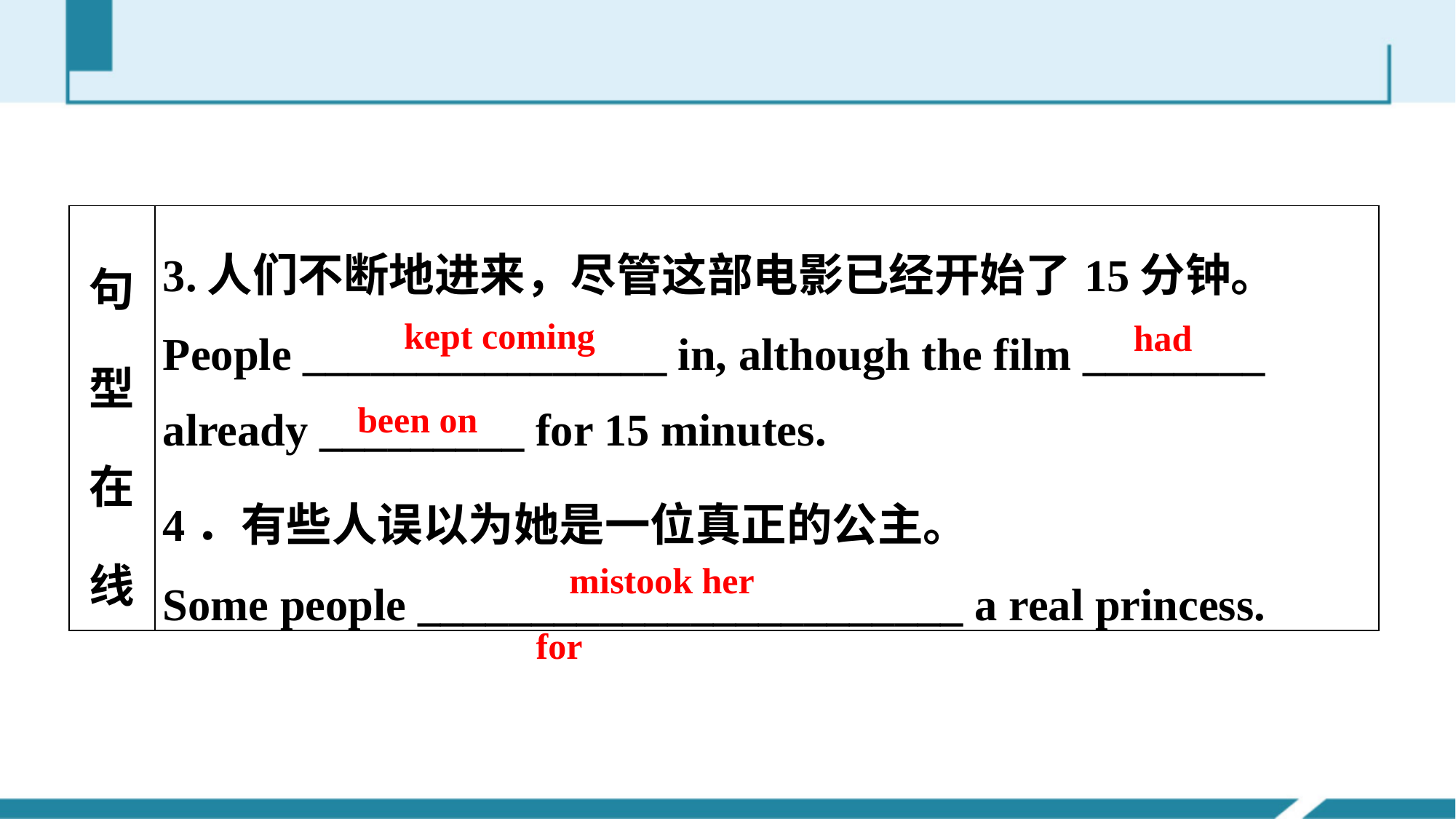

| 句型在线 | 3.人们不断地进来，尽管这部电影已经开始了15分钟。 People \_\_\_\_\_\_\_\_\_\_\_\_\_\_\_\_ in, although the film \_\_\_\_\_\_\_\_ already \_\_\_\_\_\_\_\_\_ for 15 minutes. 4．有些人误以为她是一位真正的公主。 Some people \_\_\_\_\_\_\_\_\_\_\_\_\_\_\_\_\_\_\_\_\_\_\_\_ a real princess. |
| --- | --- |
kept coming
had
been on
mistook her for